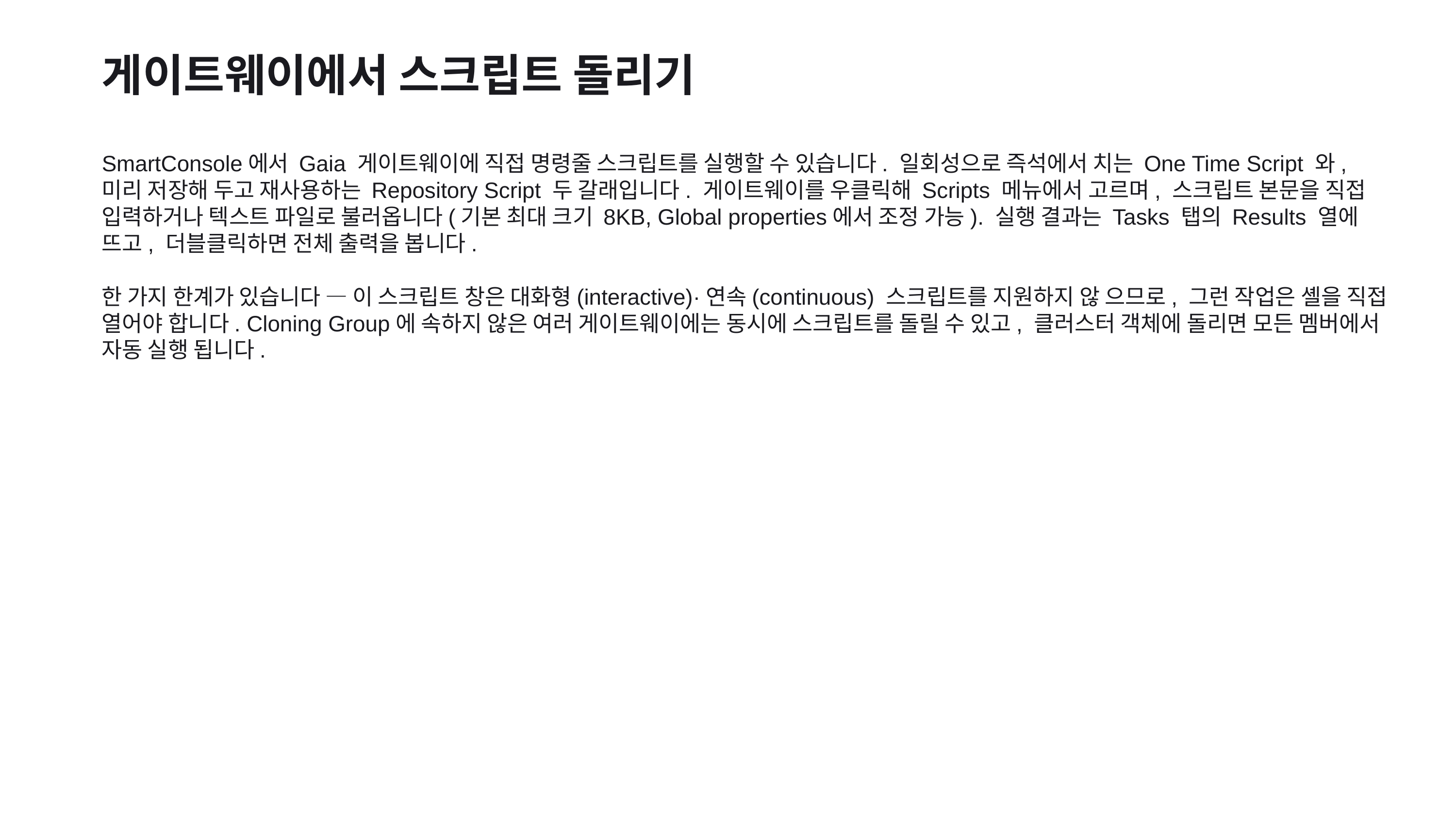

게이트웨이에서 스크립트 돌리기
SmartConsole에서 Gaia 게이트웨이에 직접 명령줄 스크립트를 실행할 수 있습니다. 일회성으로 즉석에서 치는 One Time Script 와, 미리 저장해 두고 재사용하는 Repository Script 두 갈래입니다. 게이트웨이를 우클릭해 Scripts 메뉴에서 고르며, 스크립트 본문을 직접 입력하거나 텍스트 파일로 불러옵니다(기본 최대 크기 8KB, Global properties에서 조정 가능). 실행 결과는 Tasks 탭의 Results 열에 뜨고, 더블클릭하면 전체 출력을 봅니다.

한 가지 한계가 있습니다 — 이 스크립트 창은 대화형(interactive)·연속(continuous) 스크립트를 지원하지 않 으므로, 그런 작업은 셸을 직접 열어야 합니다. Cloning Group에 속하지 않은 여러 게이트웨이에는 동시에 스크립트를 돌릴 수 있고, 클러스터 객체에 돌리면 모든 멤버에서 자동 실행 됩니다.